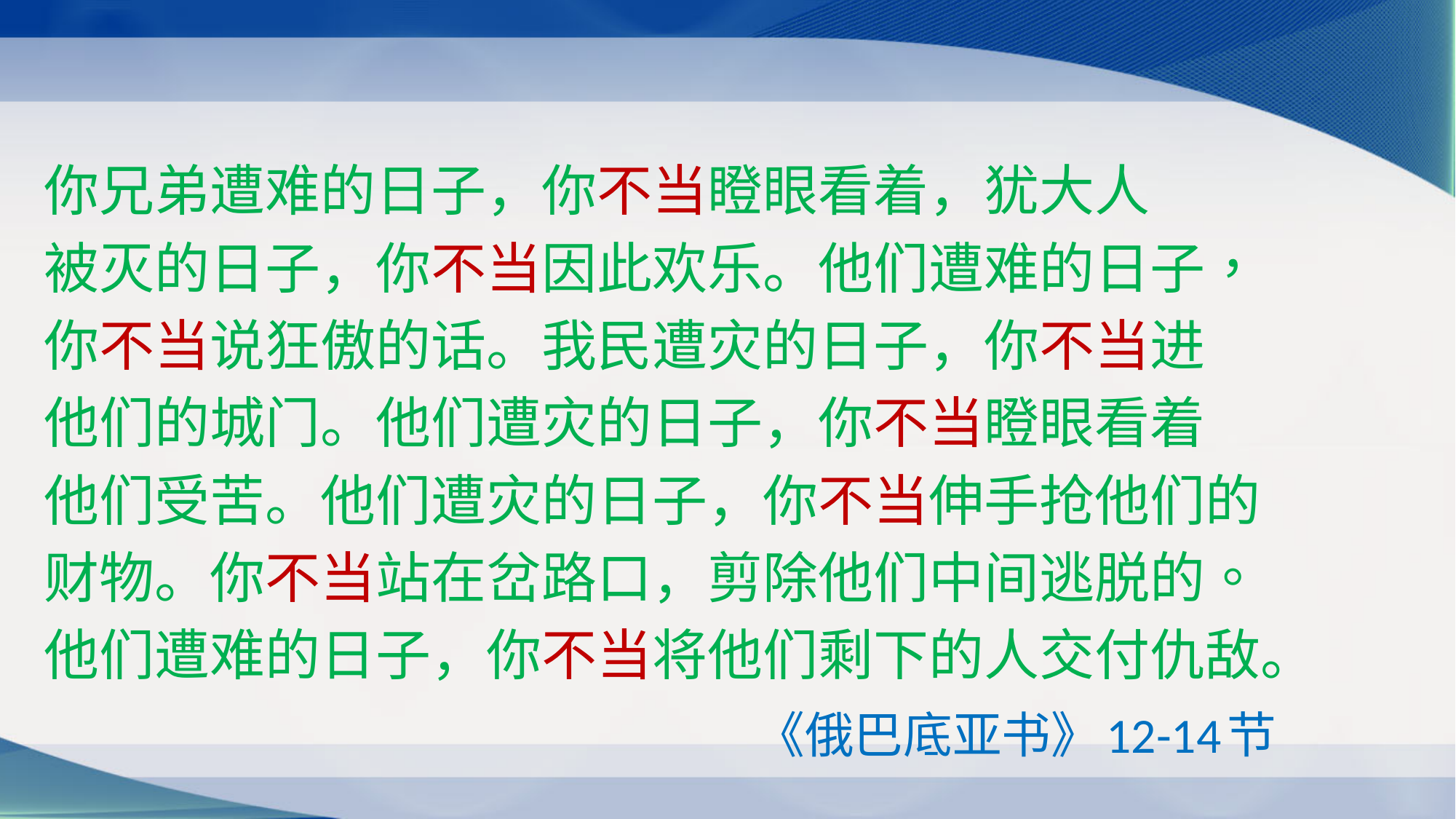

你兄弟遭难的日子，你不当瞪眼看着，犹大人
被灭的日子，你不当因此欢乐。他们遭难的日子，
你不当说狂傲的话。我民遭灾的日子，你不当进
他们的城门。他们遭灾的日子，你不当瞪眼看着
他们受苦。他们遭灾的日子，你不当伸手抢他们的
财物。你不当站在岔路口，剪除他们中间逃脱的。
他们遭难的日子，你不当将他们剩下的人交付仇敌。
                                                         《俄巴底亚书》12-14节